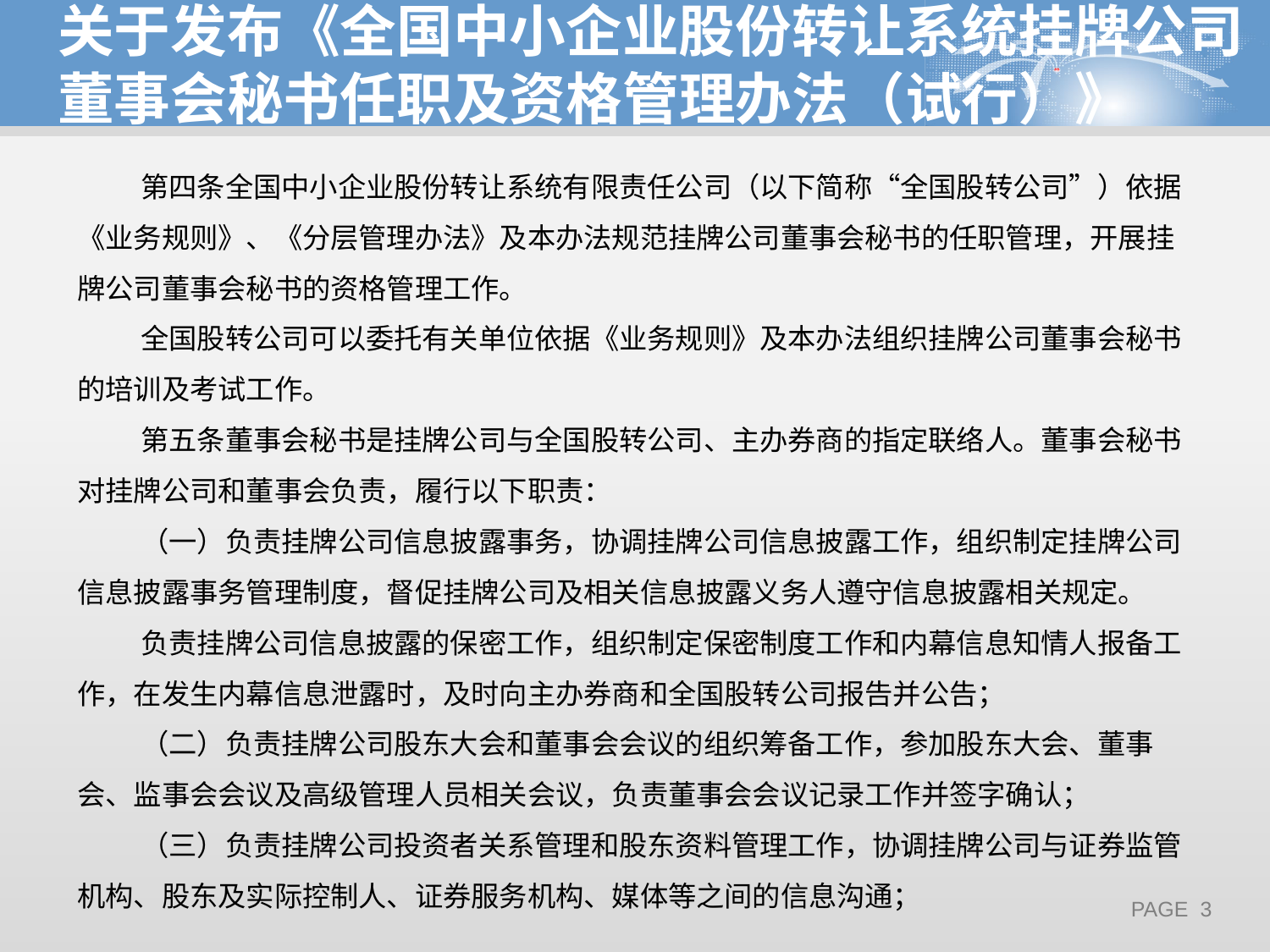

关于发布《全国中小企业股份转让系统挂牌公司董事会秘书任职及资格管理办法（试行）》
第四条全国中小企业股份转让系统有限责任公司（以下简称“全国股转公司”）依据《业务规则》、《分层管理办法》及本办法规范挂牌公司董事会秘书的任职管理，开展挂牌公司董事会秘书的资格管理工作。
全国股转公司可以委托有关单位依据《业务规则》及本办法组织挂牌公司董事会秘书的培训及考试工作。
第五条董事会秘书是挂牌公司与全国股转公司、主办券商的指定联络人。董事会秘书对挂牌公司和董事会负责，履行以下职责：
（一）负责挂牌公司信息披露事务，协调挂牌公司信息披露工作，组织制定挂牌公司信息披露事务管理制度，督促挂牌公司及相关信息披露义务人遵守信息披露相关规定。
负责挂牌公司信息披露的保密工作，组织制定保密制度工作和内幕信息知情人报备工作，在发生内幕信息泄露时，及时向主办券商和全国股转公司报告并公告；
（二）负责挂牌公司股东大会和董事会会议的组织筹备工作，参加股东大会、董事会、监事会会议及高级管理人员相关会议，负责董事会会议记录工作并签字确认；
（三）负责挂牌公司投资者关系管理和股东资料管理工作，协调挂牌公司与证券监管机构、股东及实际控制人、证券服务机构、媒体等之间的信息沟通；